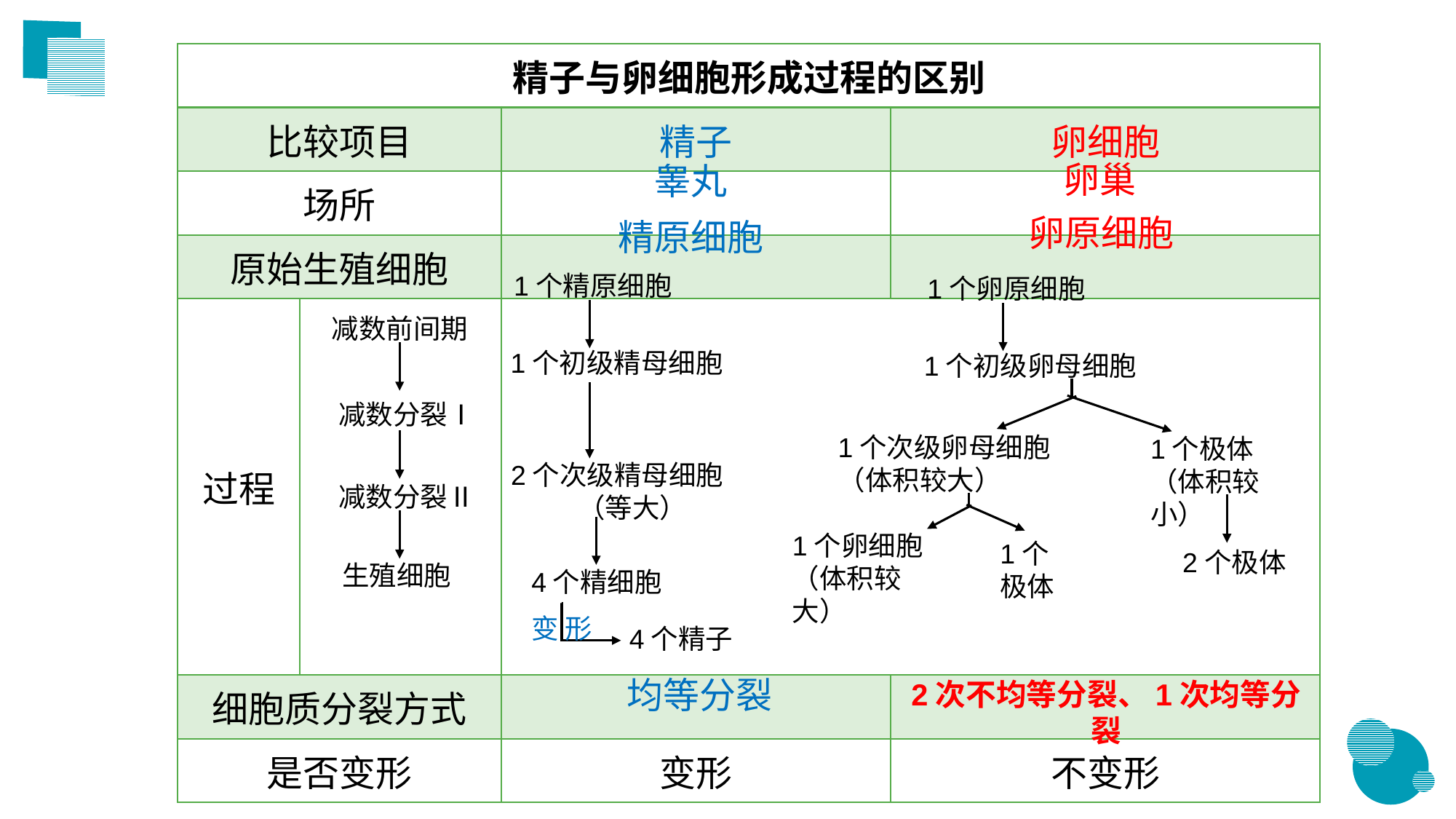

| 精子与卵细胞形成过程的区别 |  |  |  |
| --- | --- | --- | --- |
| 比较项目 |  | 精子 | 卵细胞 |
| 场所 |  |  |  |
| 原始生殖细胞 |  |  |  |
| 过程 |  |  |  |
| 细胞质分裂方式 |  |  |  |
| 是否变形 |  | 变形 | 不变形 |
卵巢
睾丸
卵原细胞
精原细胞
1个精原细胞
1个卵原细胞
减数前间期
1个初级精母细胞
1个初级卵母细胞
减数分裂Ⅰ
1个次级卵母细胞
（体积较大）
1个极体
（体积较小）
2个次级精母细胞      （等大）
减数分裂Ⅱ
1个卵细胞
（体积较大）
1个
极体
2个极体
生殖细胞
4个精细胞
变 形
4个精子
均等分裂
2次不均等分裂、1次均等分裂